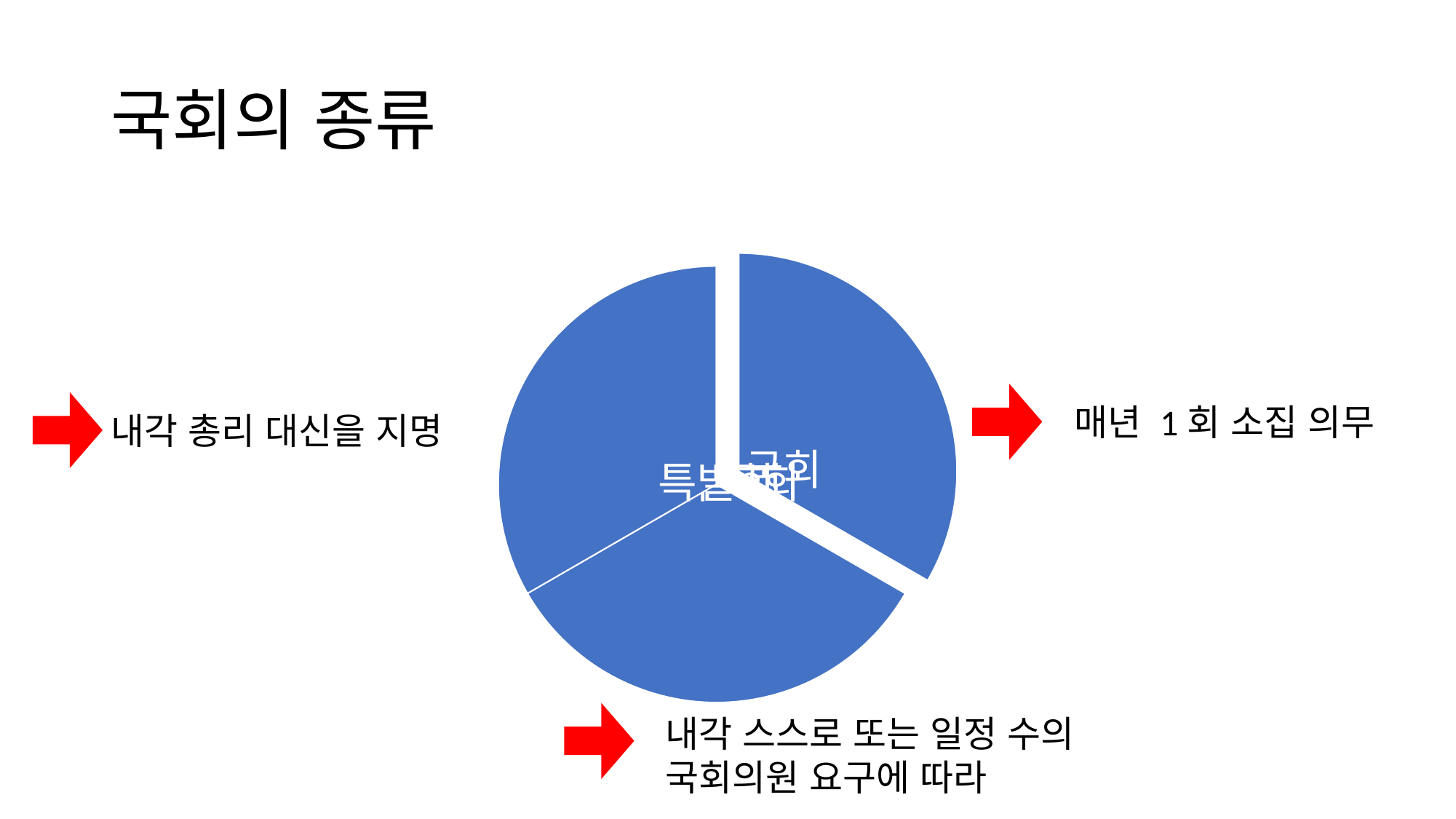

# 국회의 종류
정기 국회
임시 국회
특별회

매년 1회 소집 의무
내각 총리 대신을 지명

내각 스스로 또는 일정 수의 국회의원 요구에 따라